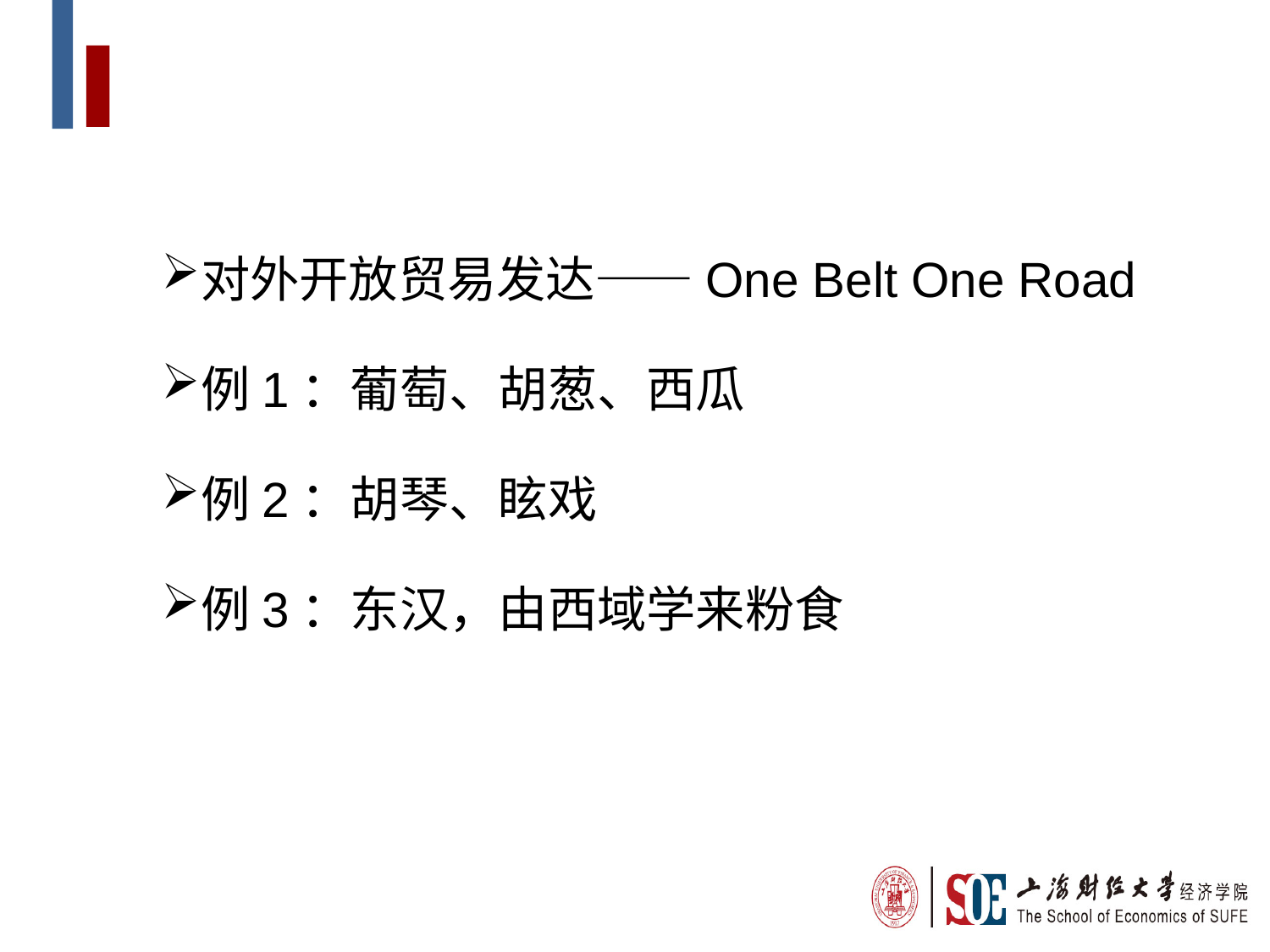

对外开放贸易发达——One Belt One Road
例1：葡萄、胡葱、西瓜
例2：胡琴、眩戏
例3：东汉，由西域学来粉食